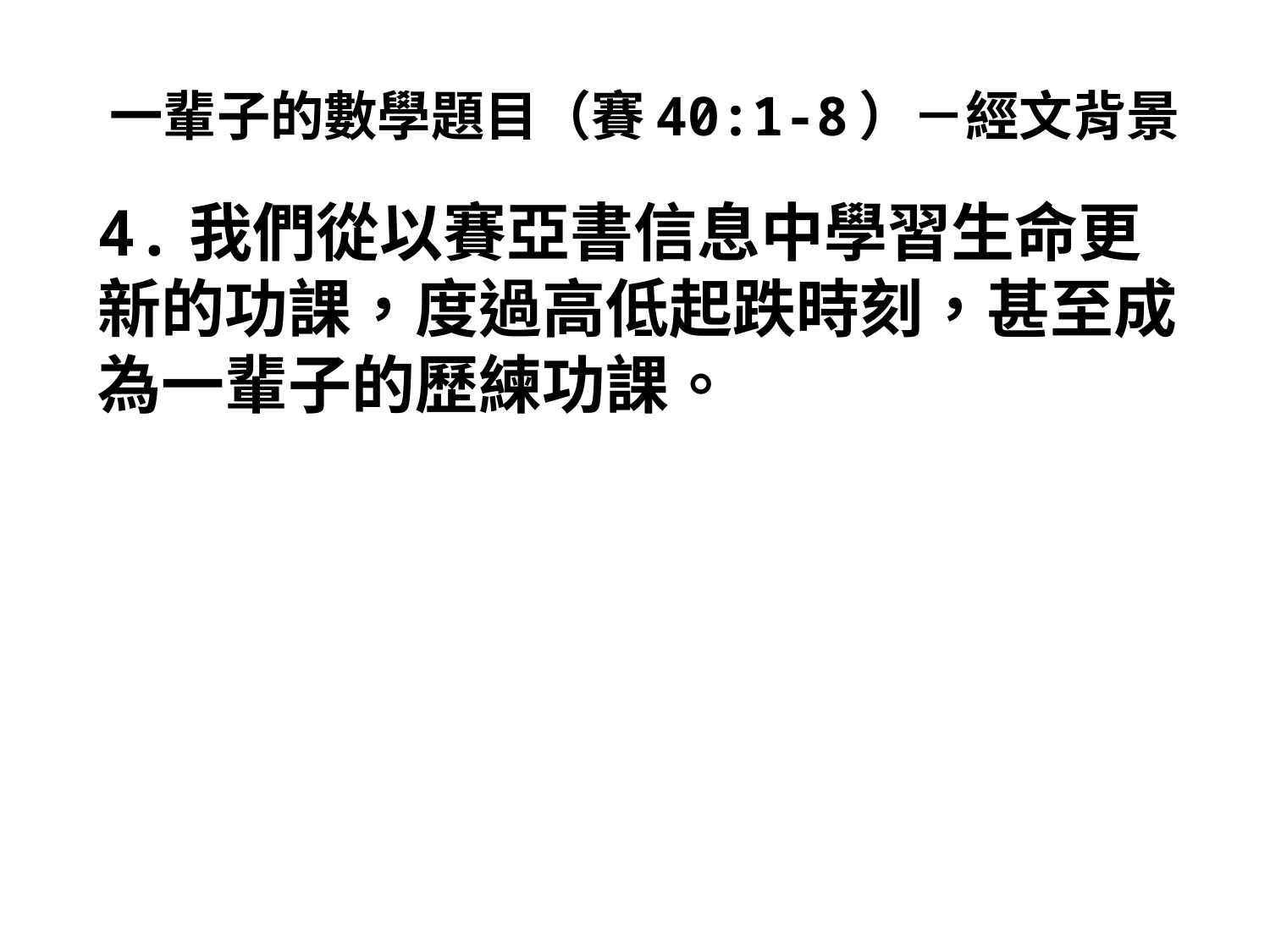

# 一輩子的數學題目（賽40:1-8）－經文背景
4.我們從以賽亞書信息中學習生命更新的功課，度過高低起跌時刻，甚至成為一輩子的歷練功課。